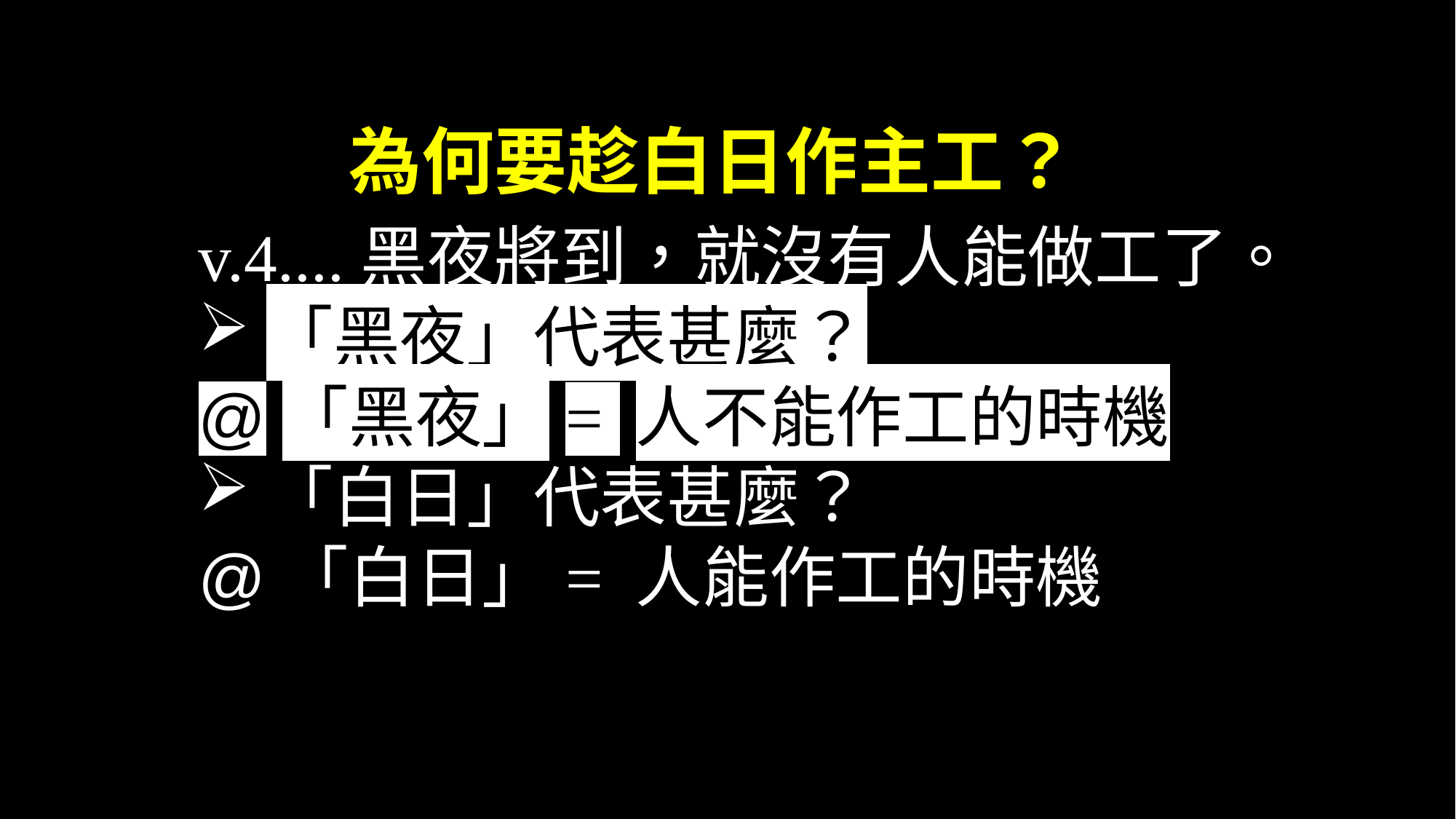

# 為何要趁白日作主工？
v.4....黑夜將到，就沒有人能做工了。
「黑夜」代表甚麼？
@「黑夜」= 人不能作工的時機
「白日」代表甚麼？
@「白日」= 人能作工的時機